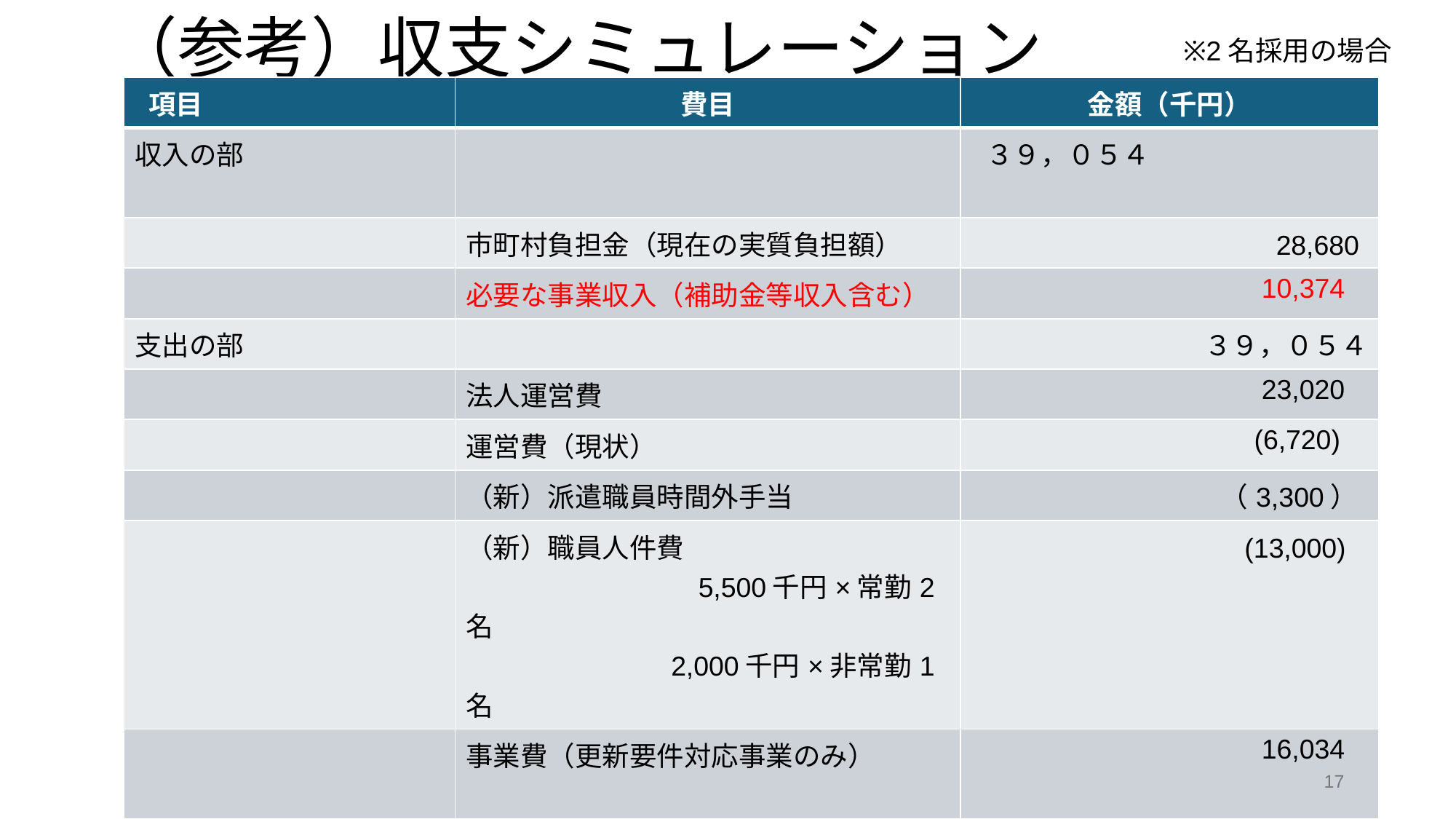

# （参考）収支シミュレーション
※2名採用の場合
| 項目 | 費目 | 金額（千円） |
| --- | --- | --- |
| 収入の部 |  | ３９，０５４ |
|  | 市町村負担金（現在の実質負担額） | 28,680 |
|  | 必要な事業収入（補助金等収入含む） | 10,374 |
| 支出の部 |  | ３９，０５４ |
|  | 法人運営費 | 23,020 |
|  | 運営費（現状） | (6,720) |
|  | （新）派遣職員時間外手当 | （3,300） |
|  | （新）職員人件費 　　 　　　　　　5,500千円×常勤2名 　 　　　　　　 　2,000千円×非常勤1名 | (13,000) |
|  | 事業費（更新要件対応事業のみ） | 16,034 |
|  | マーケティング関連 | (2,676) |
|  | 観光商品造成・販売 | (4,850) |
|  | 観光情報発信 | (6,448) |
|  | 海外販路開拓 | (2,060) |
17